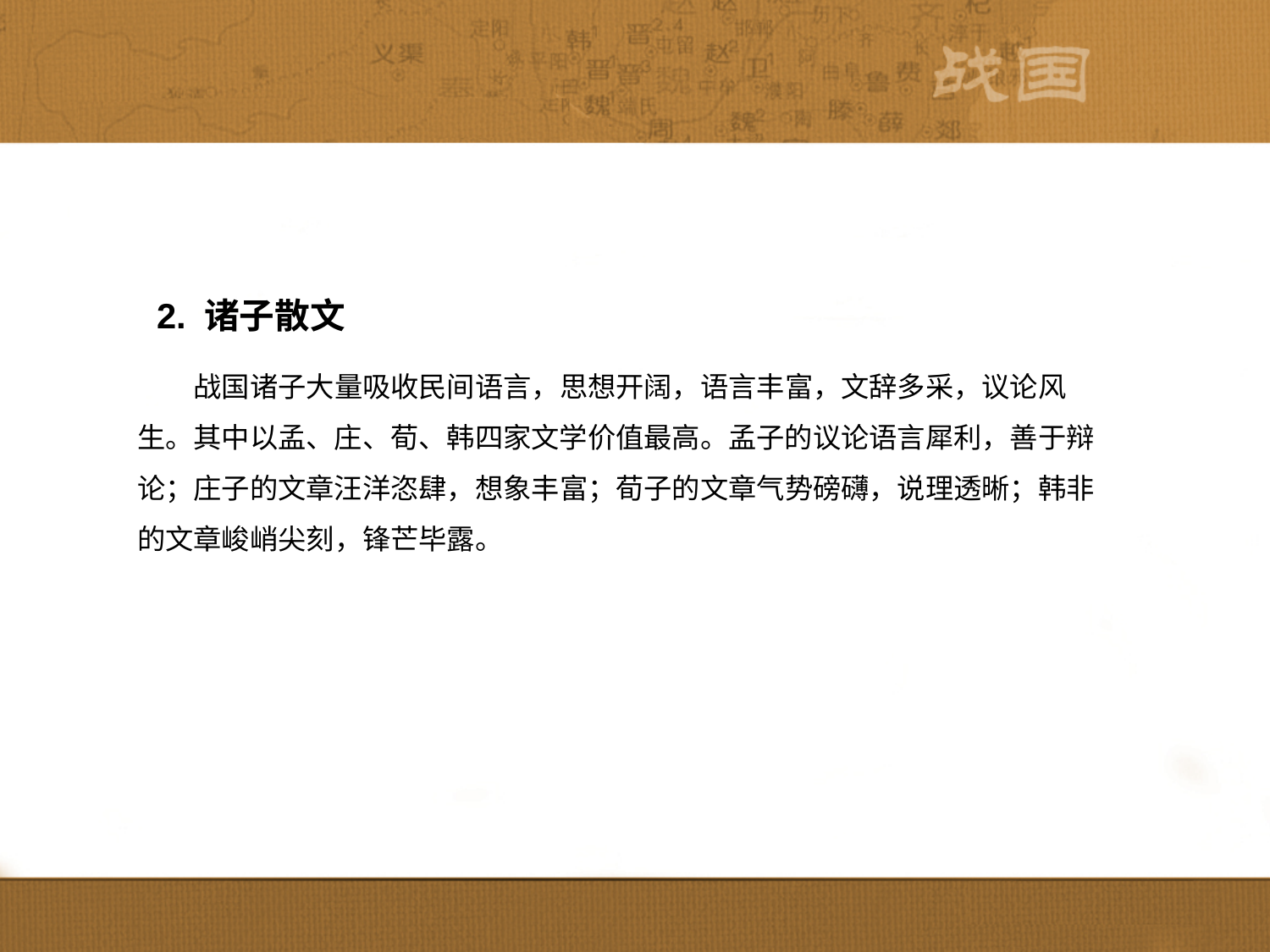

2. 诸子散文
　　战国诸子大量吸收民间语言，思想开阔，语言丰富，文辞多采，议论风生。其中以孟、庄、荀、韩四家文学价值最高。孟子的议论语言犀利，善于辩论；庄子的文章汪洋恣肆，想象丰富；荀子的文章气势磅礴，说理透晰；韩非的文章峻峭尖刻，锋芒毕露。